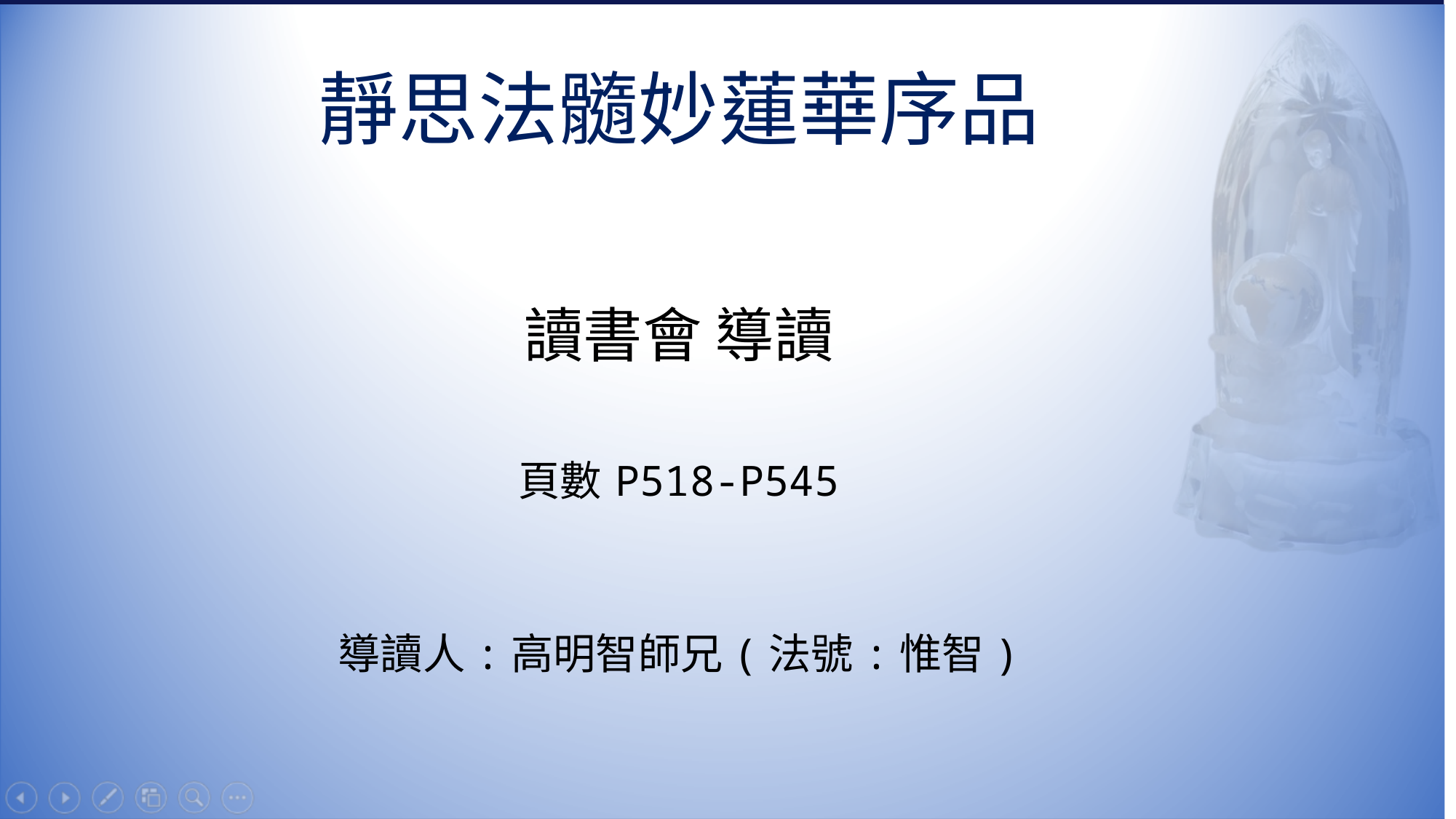

# 靜思法髓妙蓮華序品
讀書會 導讀

頁數 P518-P545
導讀人:高明智師兄(法號:惟智)